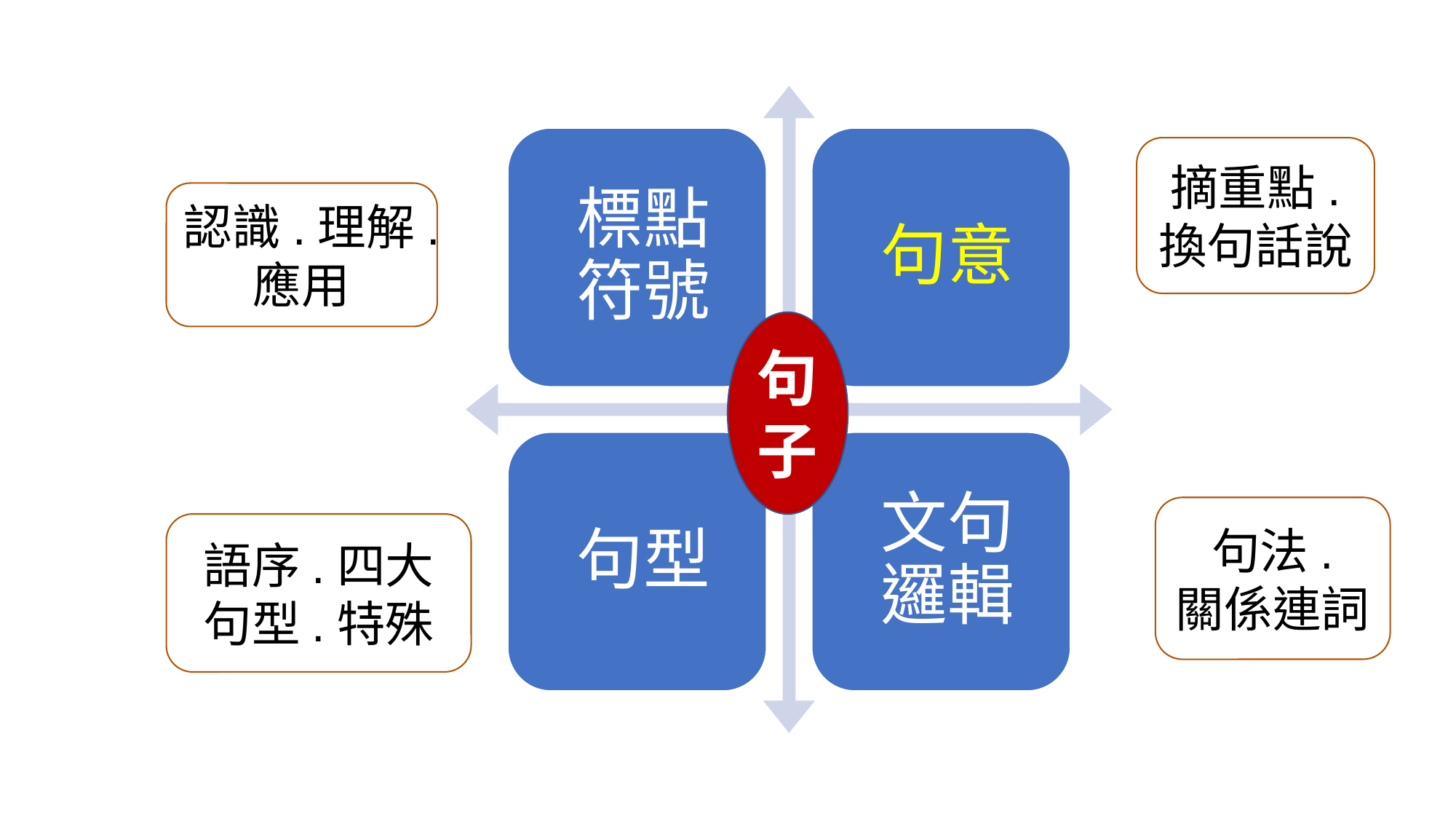

標點符號
句意
句型
文句邏輯
摘重點.
換句話說
認識.理解.應用
句子
句法.
關係連詞
語序.四大句型.特殊